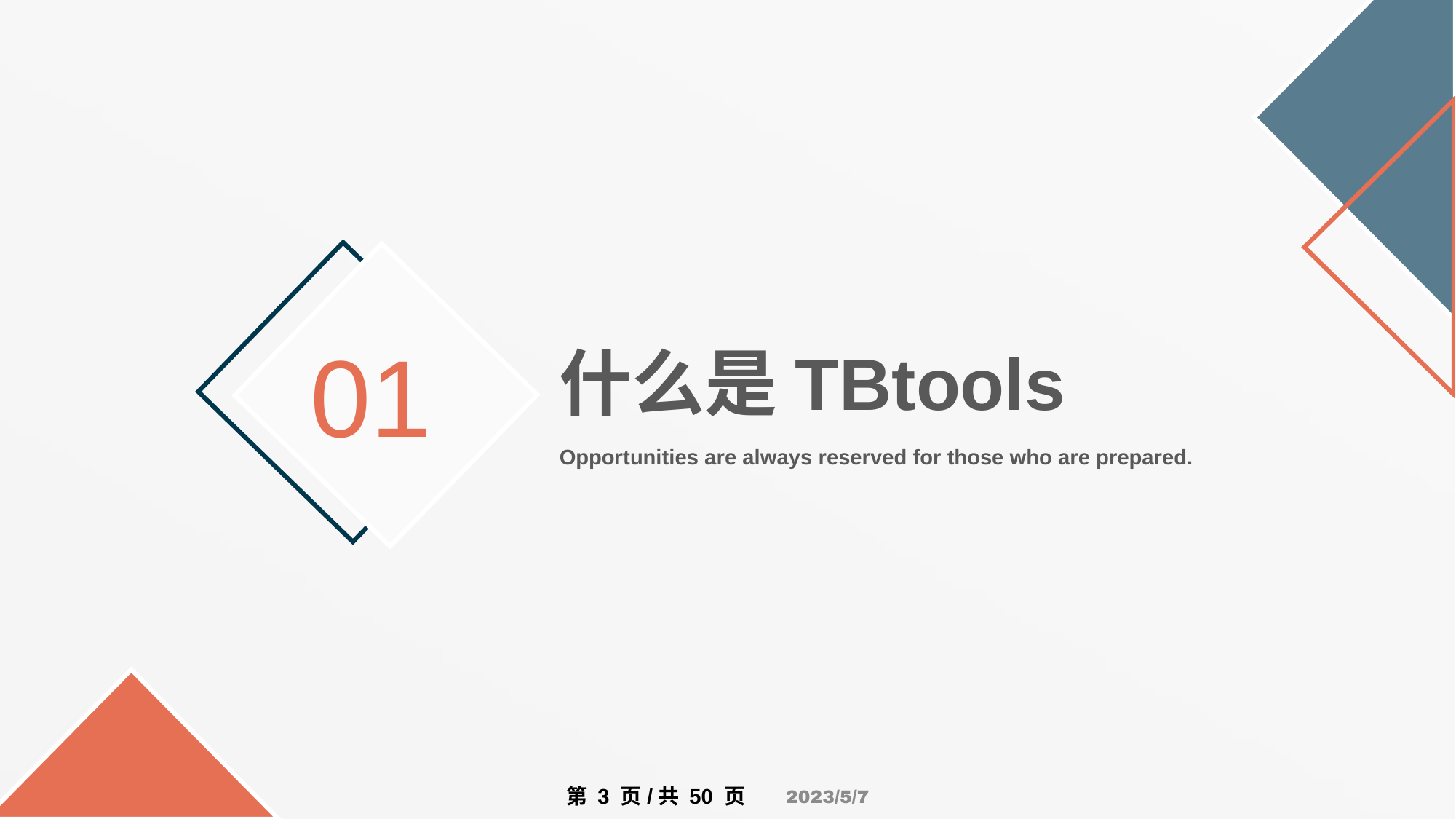

01
什么是TBtools
Opportunities are always reserved for those who are prepared.